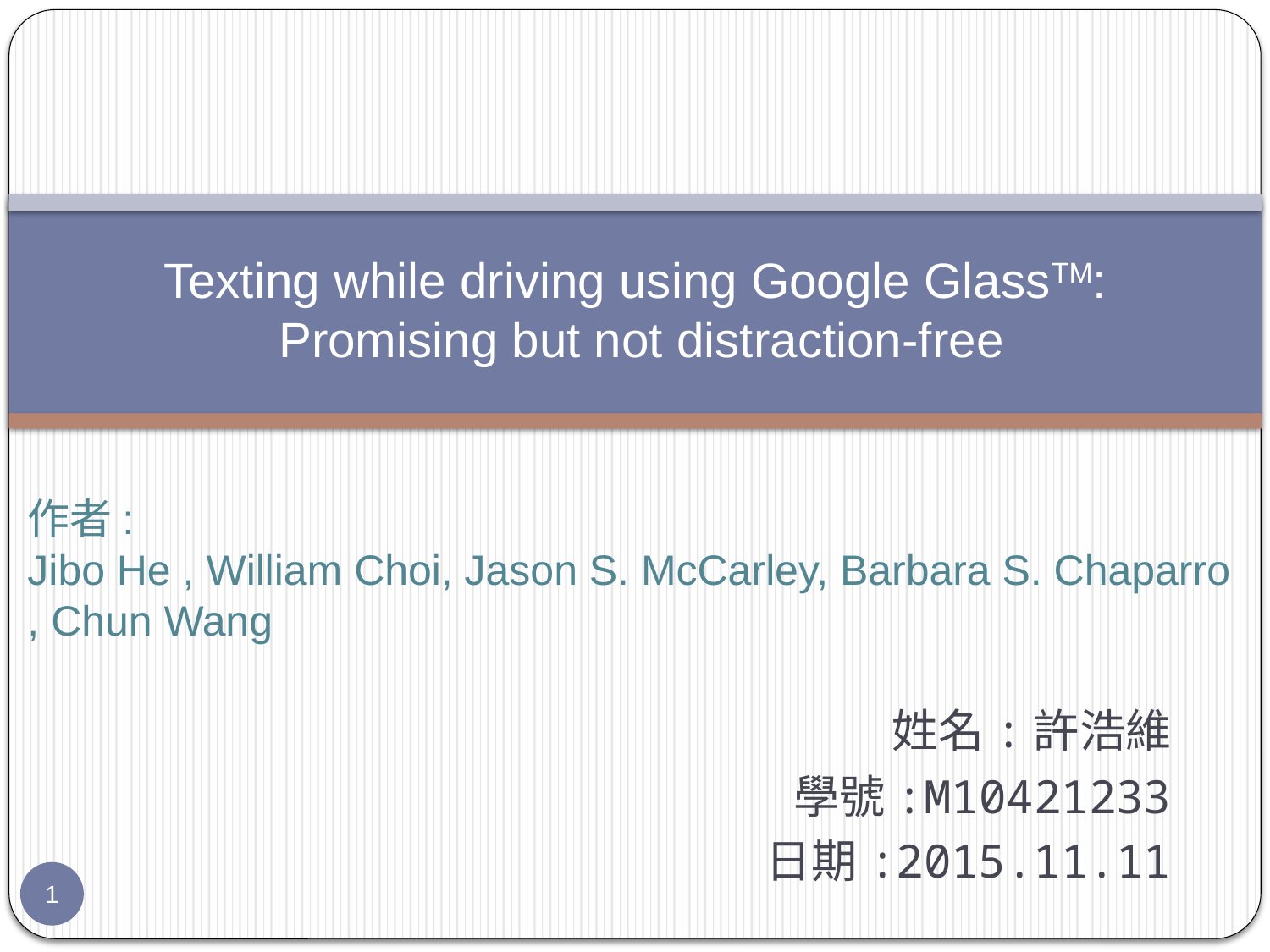

# Texting while driving using Google GlassTM: Promising but not distraction-free
作者:
Jibo He , William Choi, Jason S. McCarley, Barbara S. Chaparro , Chun Wang
姓名:許浩維
學號:M10421233
日期:2015.11.11
1